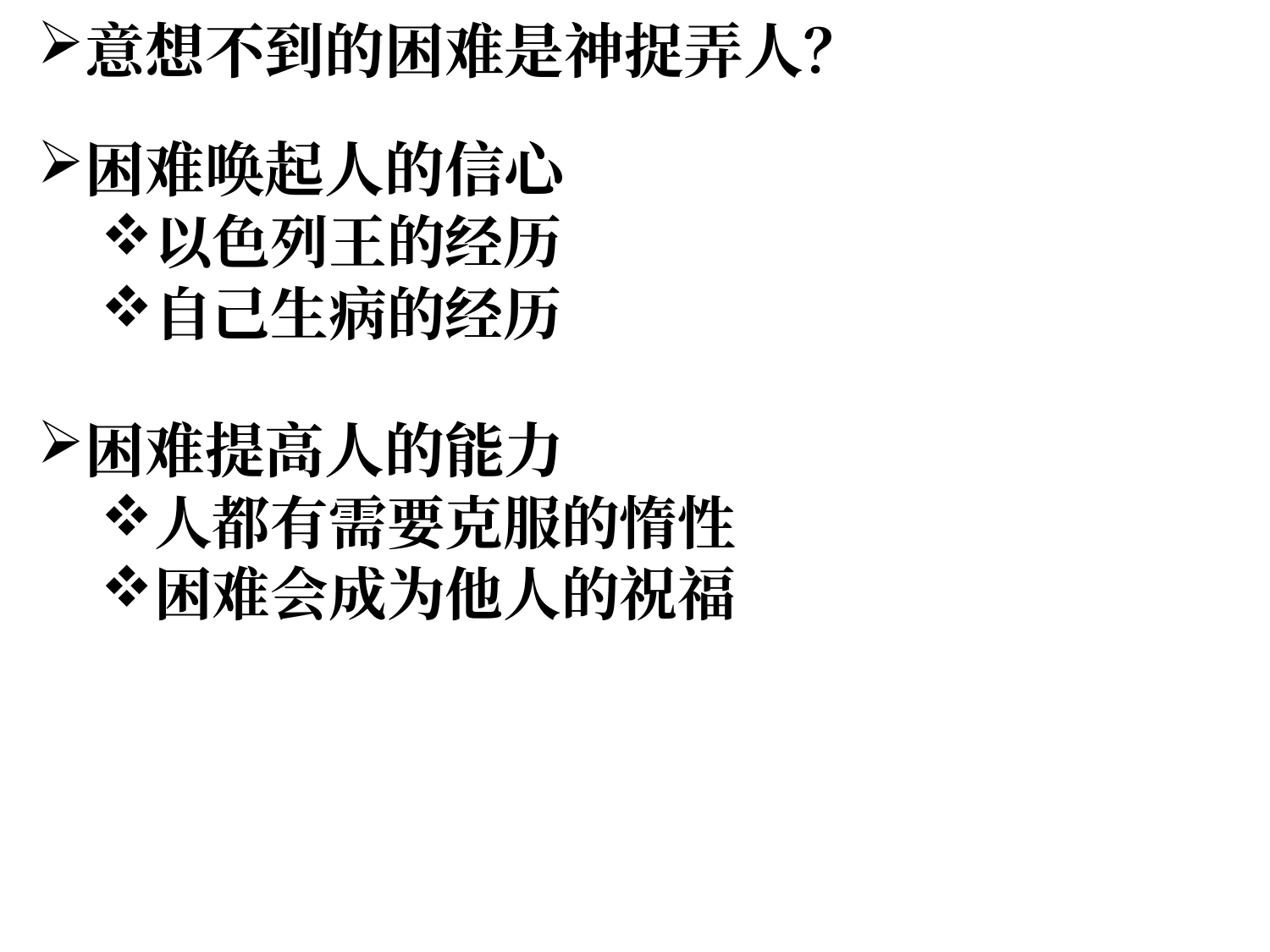

意想不到的困难是神捉弄人？

困难唤起人的信心
以色列王的经历
自己生病的经历

困难提高人的能力
人都有需要克服的惰性
困难会成为他人的祝福